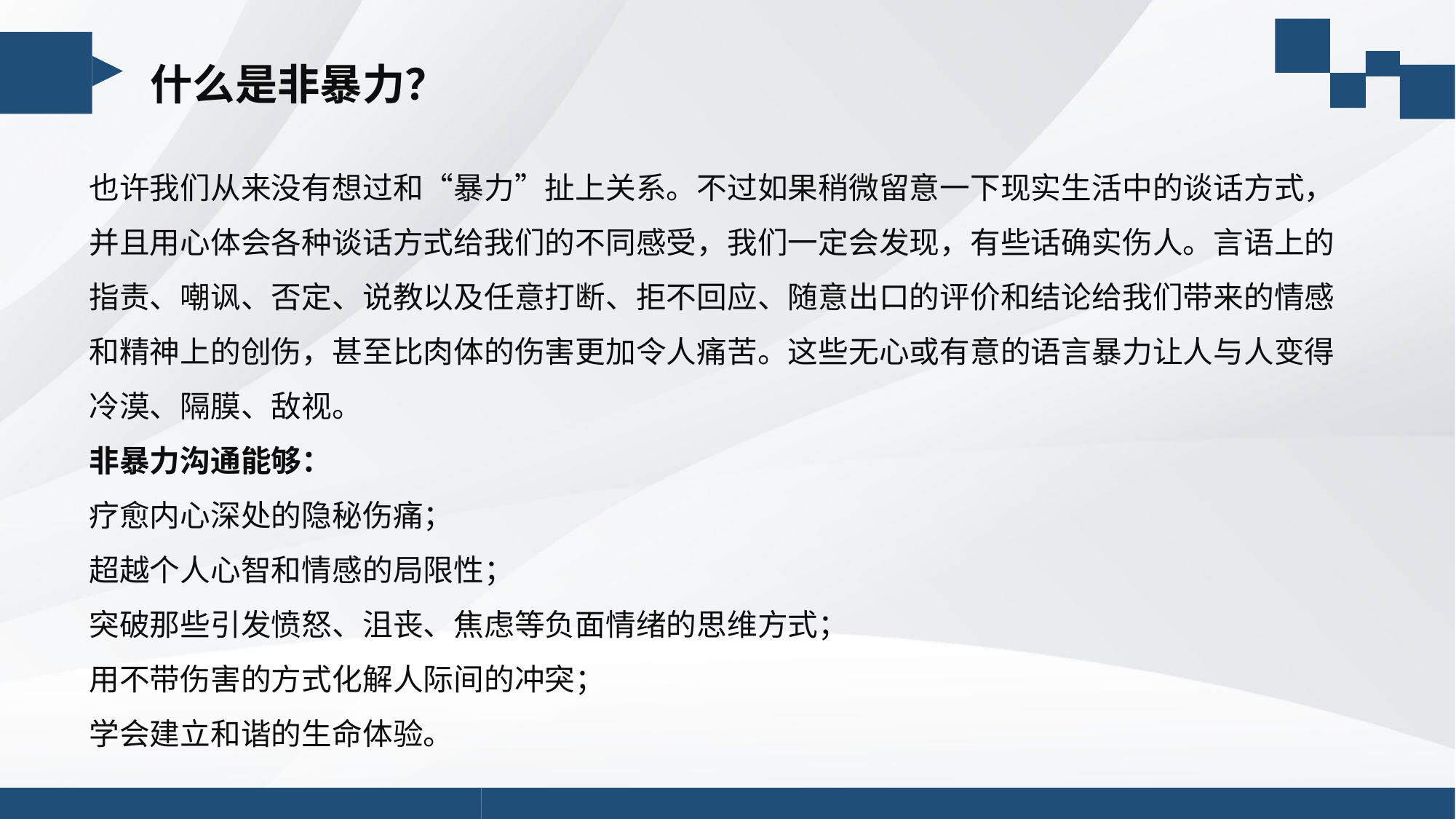

什么是非暴力？
也许我们从来没有想过和“暴力”扯上关系。不过如果稍微留意一下现实生活中的谈话方式，并且用心体会各种谈话方式给我们的不同感受，我们一定会发现，有些话确实伤人。言语上的指责、嘲讽、否定、说教以及任意打断、拒不回应、随意出口的评价和结论给我们带来的情感和精神上的创伤，甚至比肉体的伤害更加令人痛苦。这些无心或有意的语言暴力让人与人变得冷漠、隔膜、敌视。
非暴力沟通能够：
疗愈内心深处的隐秘伤痛；
超越个人心智和情感的局限性；
突破那些引发愤怒、沮丧、焦虑等负面情绪的思维方式；
用不带伤害的方式化解人际间的冲突；
学会建立和谐的生命体验。
https://www.PPT818.com/